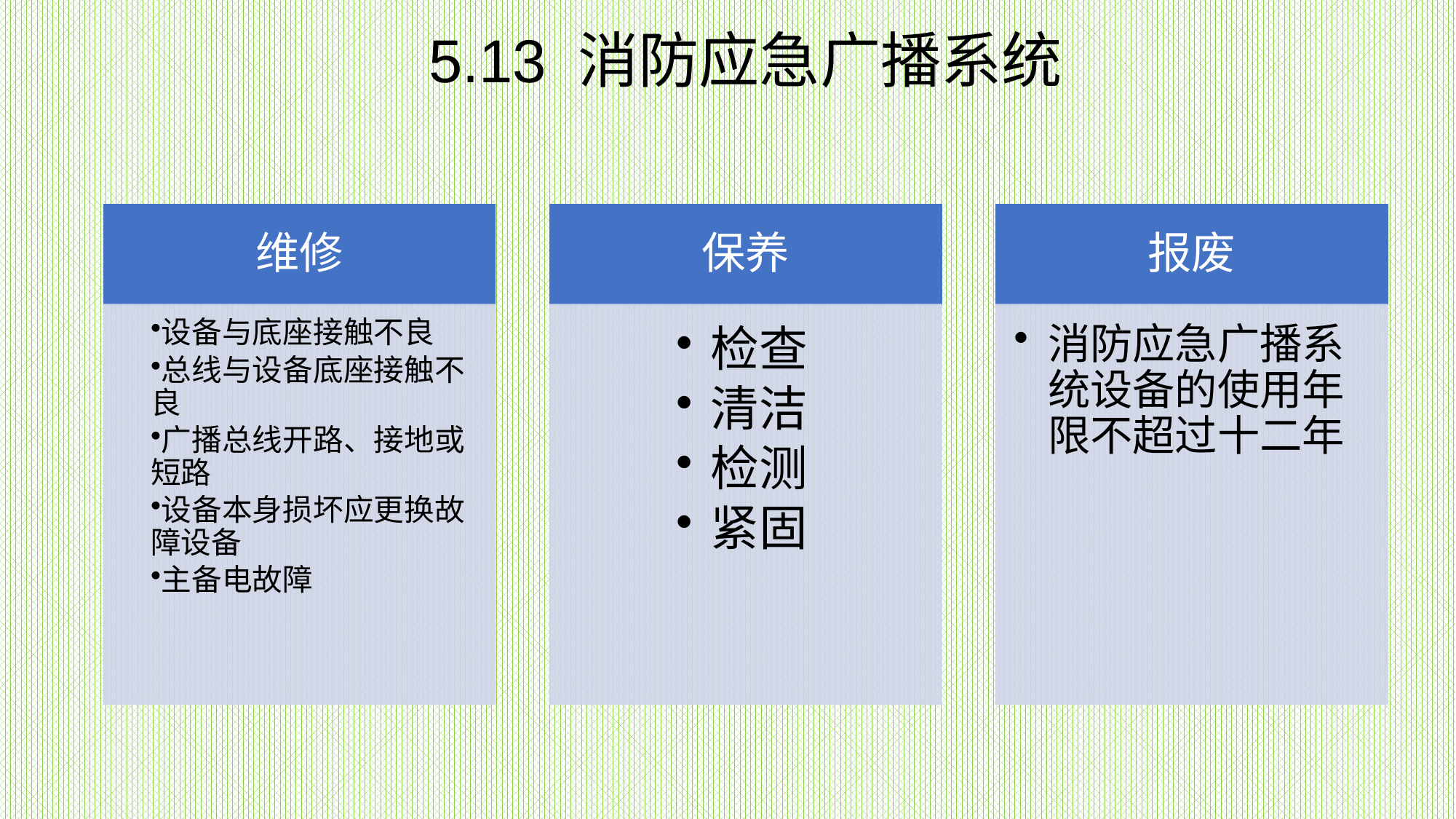

5.13 消防应急广播系统
维修
设备与底座接触不良
总线与设备底座接触不良
广播总线开路、接地或短路
设备本身损坏应更换故障设备
主备电故障

保养
检查
清洁
检测
紧固
报废
消防应急广播系统设备的使用年限不超过十二年